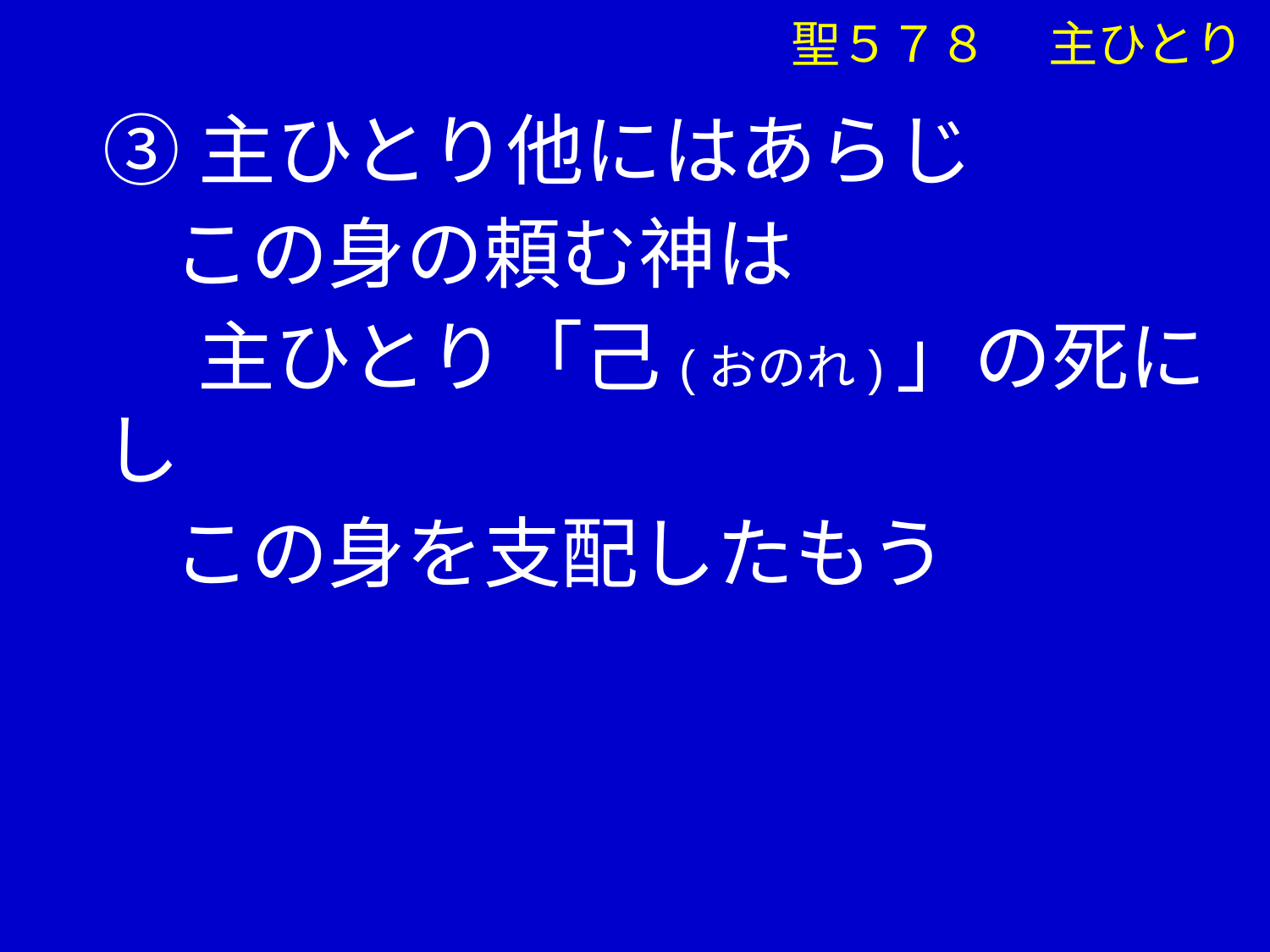

③主ひとり他にはあらじ
   この身の頼む神は
　 主ひとり「己(おのれ)」の死にし
   この身を支配したもう
　　　　　　　聖５７８　 主ひとり